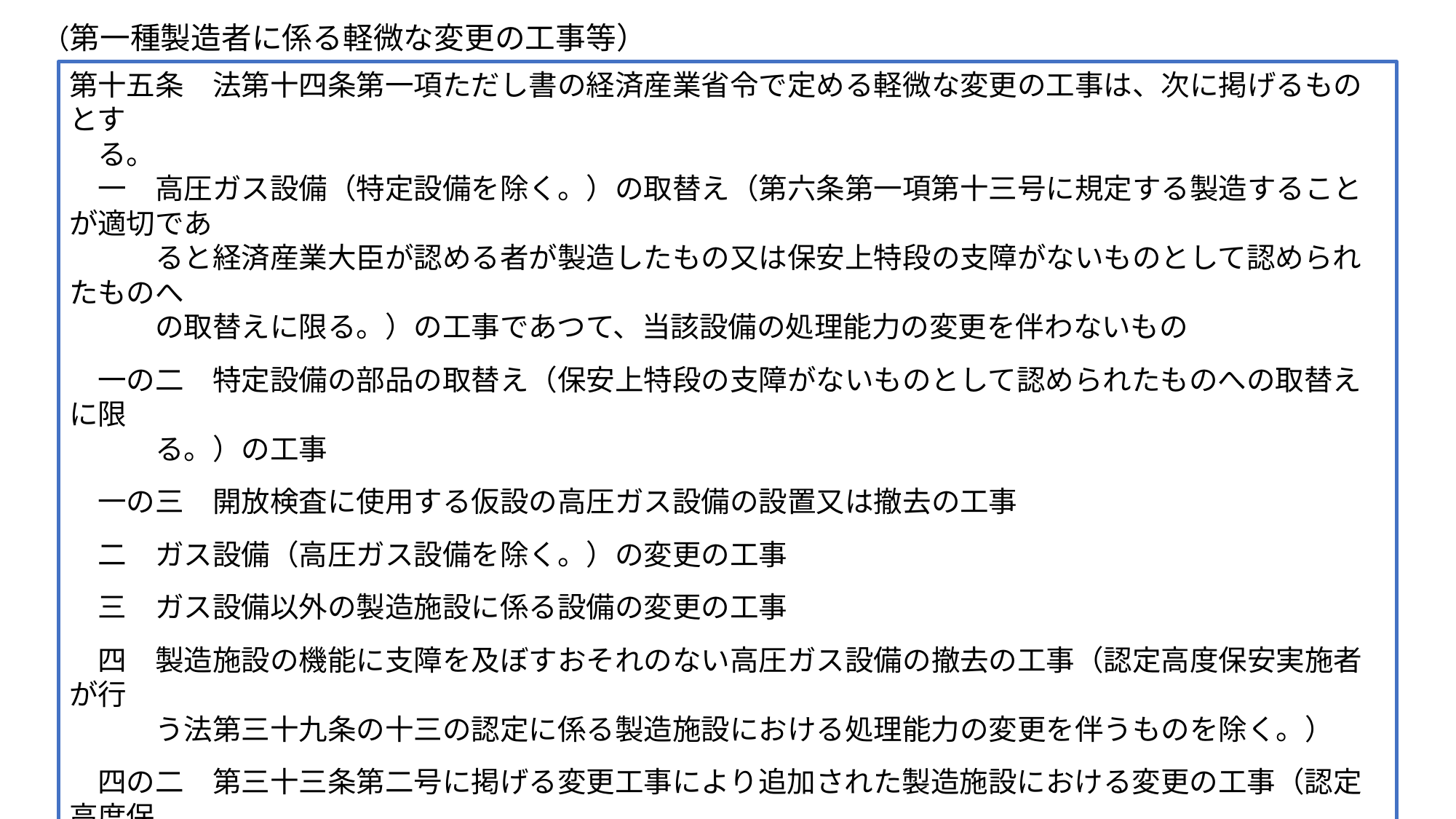

（第一種製造者に係る軽微な変更の工事等）
第十五条　法第十四条第一項ただし書の経済産業省令で定める軽微な変更の工事は、次に掲げるものとす
　る。
　一　高圧ガス設備（特定設備を除く。）の取替え（第六条第一項第十三号に規定する製造することが適切であ
　　　ると経済産業大臣が認める者が製造したもの又は保安上特段の支障がないものとして認められたものへ
　　　の取替えに限る。）の工事であつて、当該設備の処理能力の変更を伴わないもの
　一の二　特定設備の部品の取替え（保安上特段の支障がないものとして認められたものへの取替えに限
　　　る。）の工事
　一の三　開放検査に使用する仮設の高圧ガス設備の設置又は撤去の工事
　二　ガス設備（高圧ガス設備を除く。）の変更の工事
　三　ガス設備以外の製造施設に係る設備の変更の工事
　四　製造施設の機能に支障を及ぼすおそれのない高圧ガス設備の撤去の工事（認定高度保安実施者が行
　　　う法第三十九条の十三の認定に係る製造施設における処理能力の変更を伴うものを除く。）
　四の二　第三十三条第二号に掲げる変更工事により追加された製造施設における変更の工事（認定高度保
　　　安実施者が行う法第三十九条の十三の認定に係る製造施設における処理能力の変更を伴うものを除
　　　く。）であつて、保安上特段の支障がないものとして認められたもの
　五　試験研究施設における処理能力の変更を伴わない変更の工事であつて、経済産業大臣が軽微なものと
　　　認めたもの